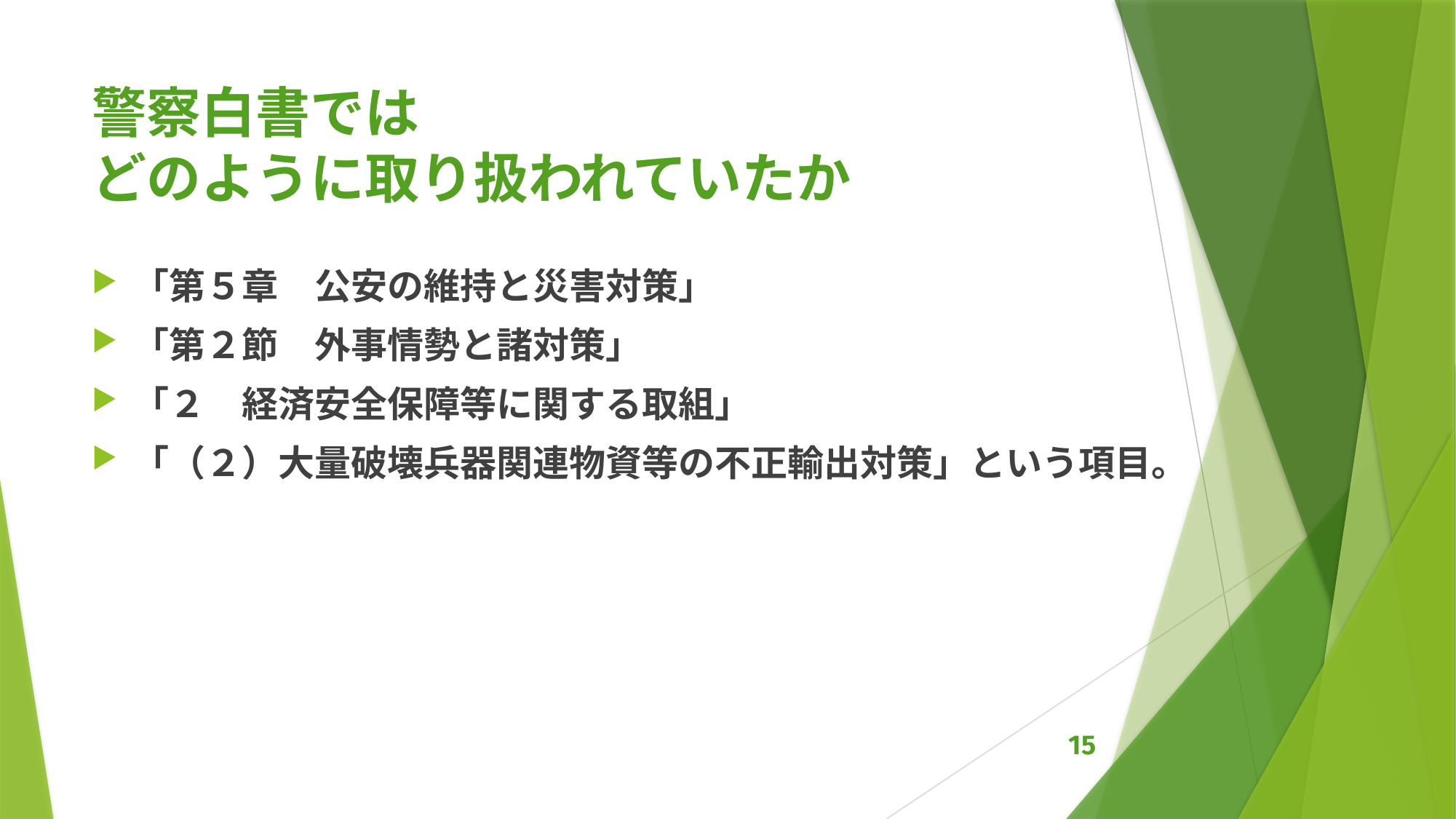

# 警察白書では どのように取り扱われていたか
「第５章　公安の維持と災害対策」
「第２節　外事情勢と諸対策」
「２　経済安全保障等に関する取組」
「（２）大量破壊兵器関連物資等の不正輸出対策」という項目。
15